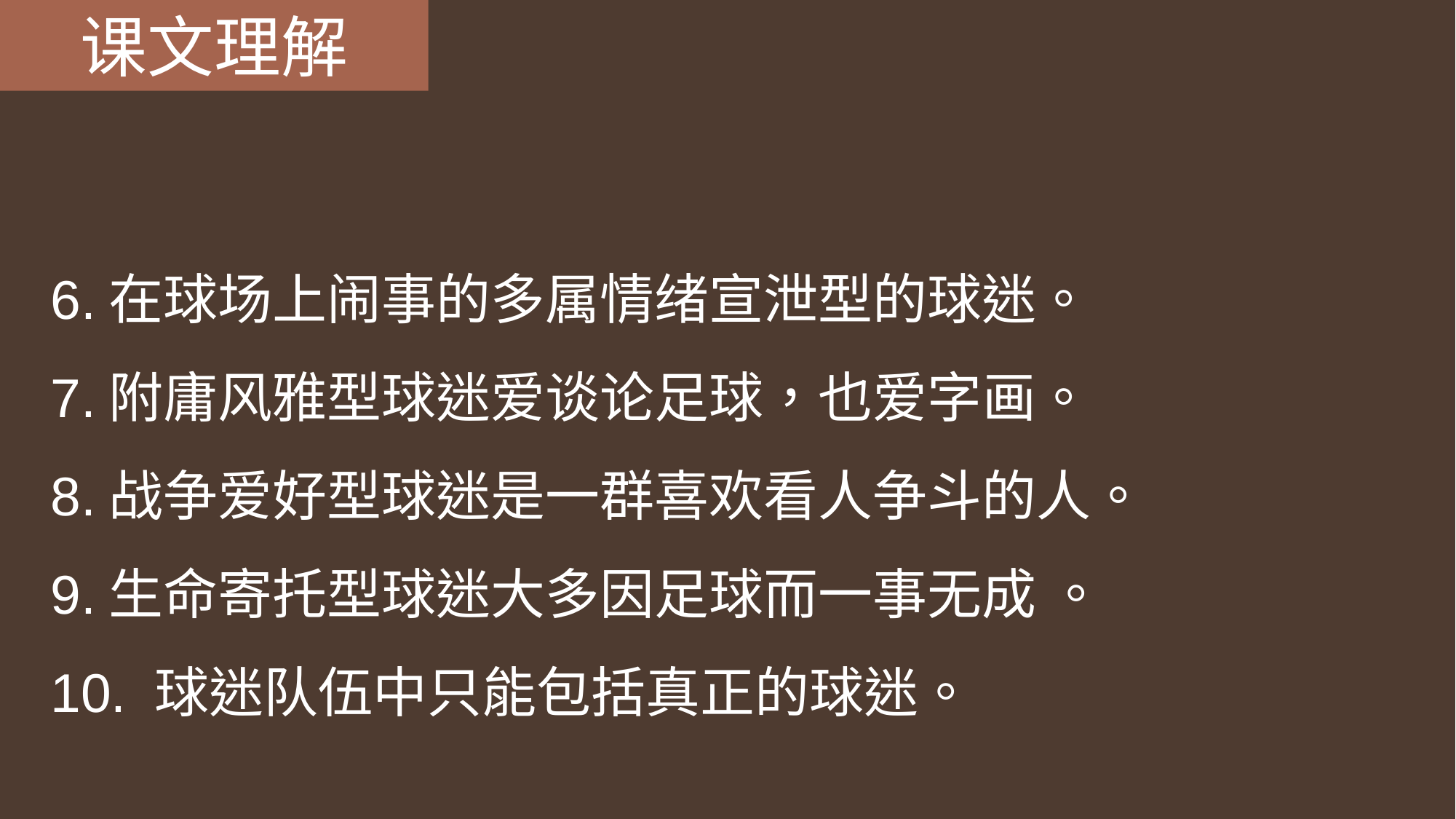

课文理解
6.在球场上闹事的多属情绪宣泄型的球迷。
7.附庸风雅型球迷爱谈论足球，也爱字画。
8.战争爱好型球迷是一群喜欢看人争斗的人。
9.生命寄托型球迷大多因足球而一事无成 。
10. 球迷队伍中只能包括真正的球迷。